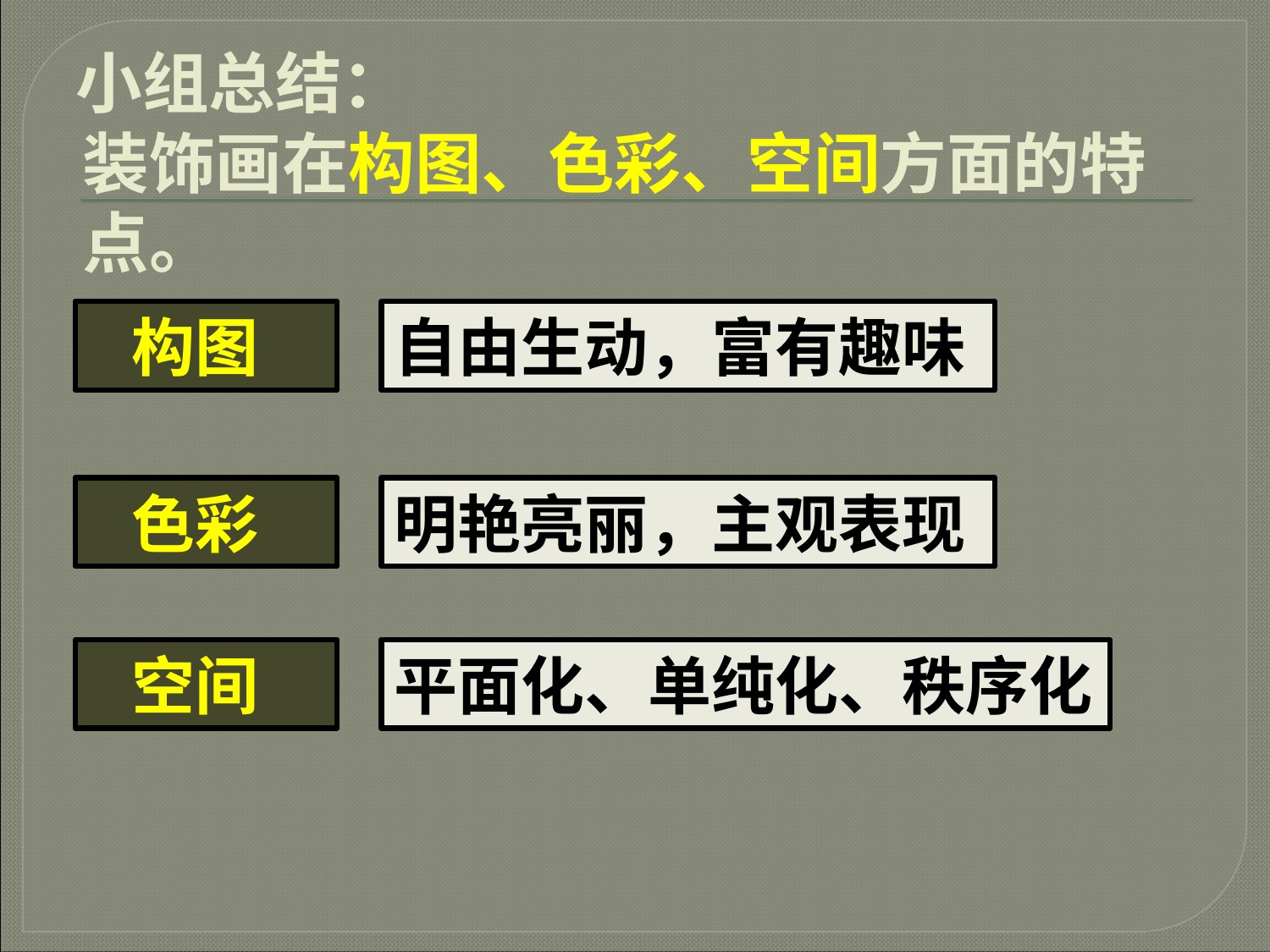

# 小组总结： 装饰画在构图、色彩、空间方面的特点。
  构图
  色彩
  空间
自由生动，富有趣味
明艳亮丽，主观表现
平面化、单纯化、秩序化